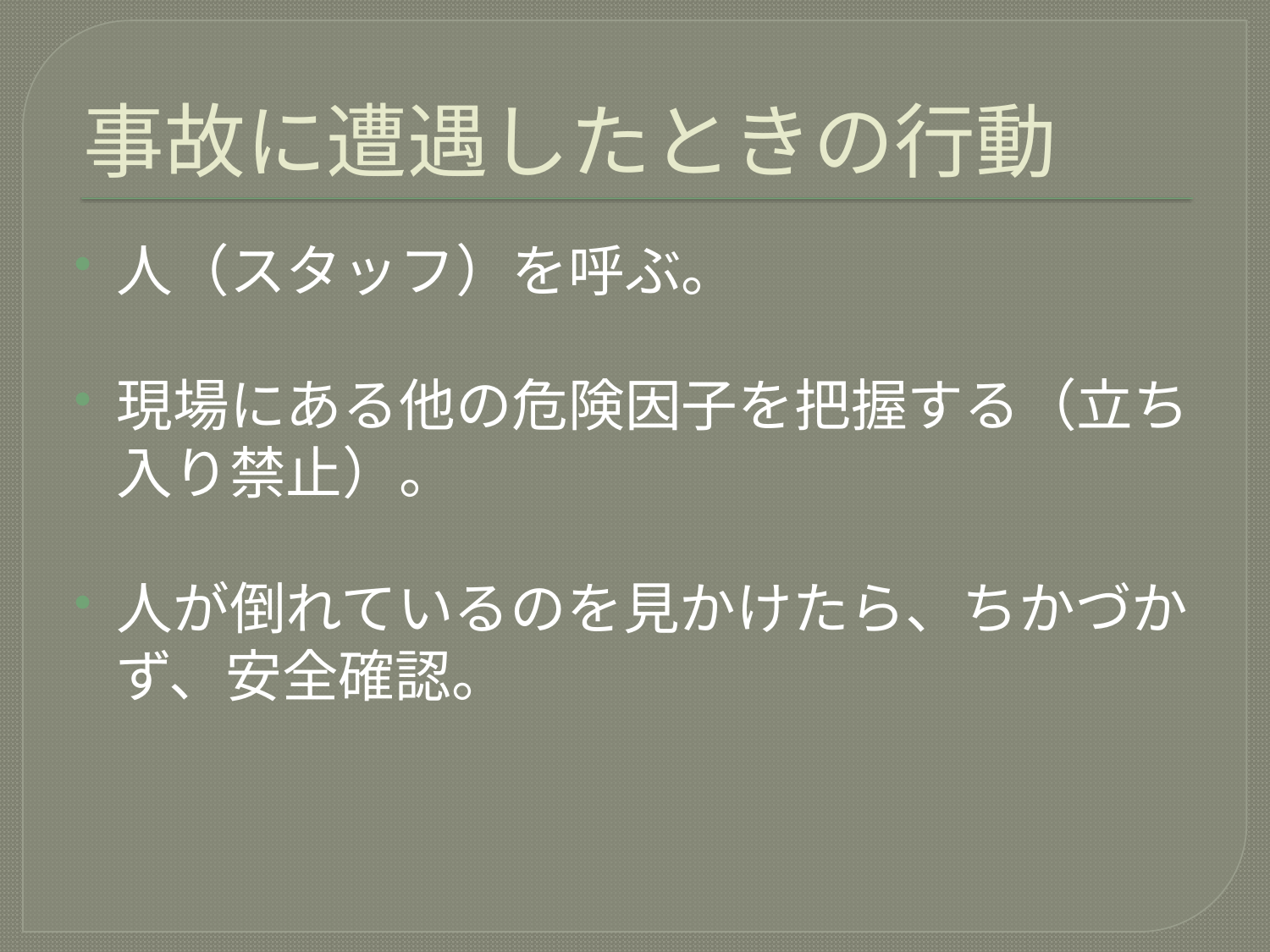

# 事故に遭遇したときの行動
人（スタッフ）を呼ぶ。

現場にある他の危険因子を把握する（立ち入り禁止）。

人が倒れているのを見かけたら、ちかづかず、安全確認。